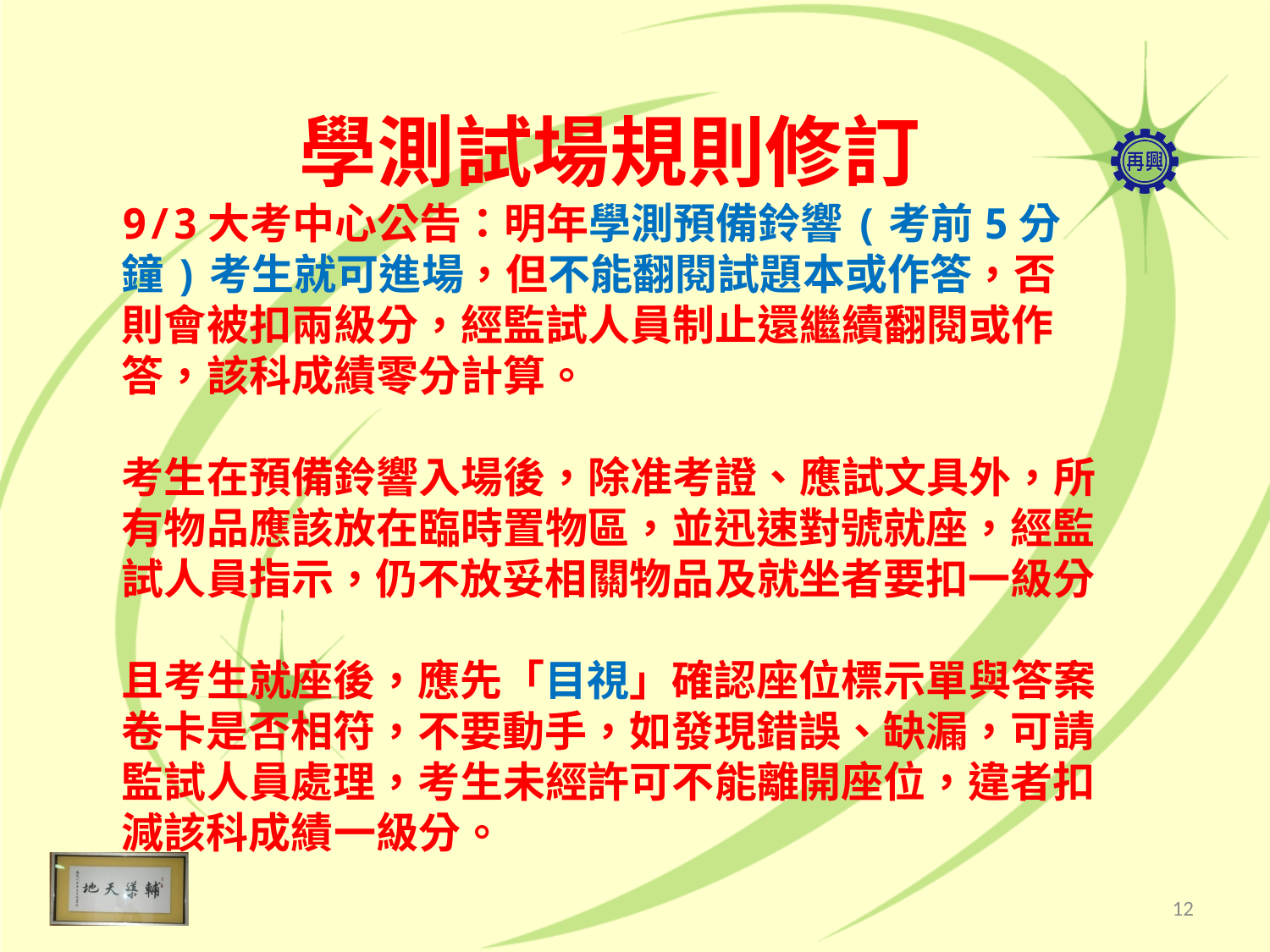

學測試場規則修訂
9/3大考中心公告：明年學測預備鈴響(考前5分鐘)考生就可進場，但不能翻閱試題本或作答，否則會被扣兩級分，經監試人員制止還繼續翻閱或作答，該科成績零分計算。

考生在預備鈴響入場後，除准考證、應試文具外，所有物品應該放在臨時置物區，並迅速對號就座，經監試人員指示，仍不放妥相關物品及就坐者要扣一級分

且考生就座後，應先「目視」確認座位標示單與答案卷卡是否相符，不要動手，如發現錯誤、缺漏，可請監試人員處理，考生未經許可不能離開座位，違者扣減該科成績一級分。
12